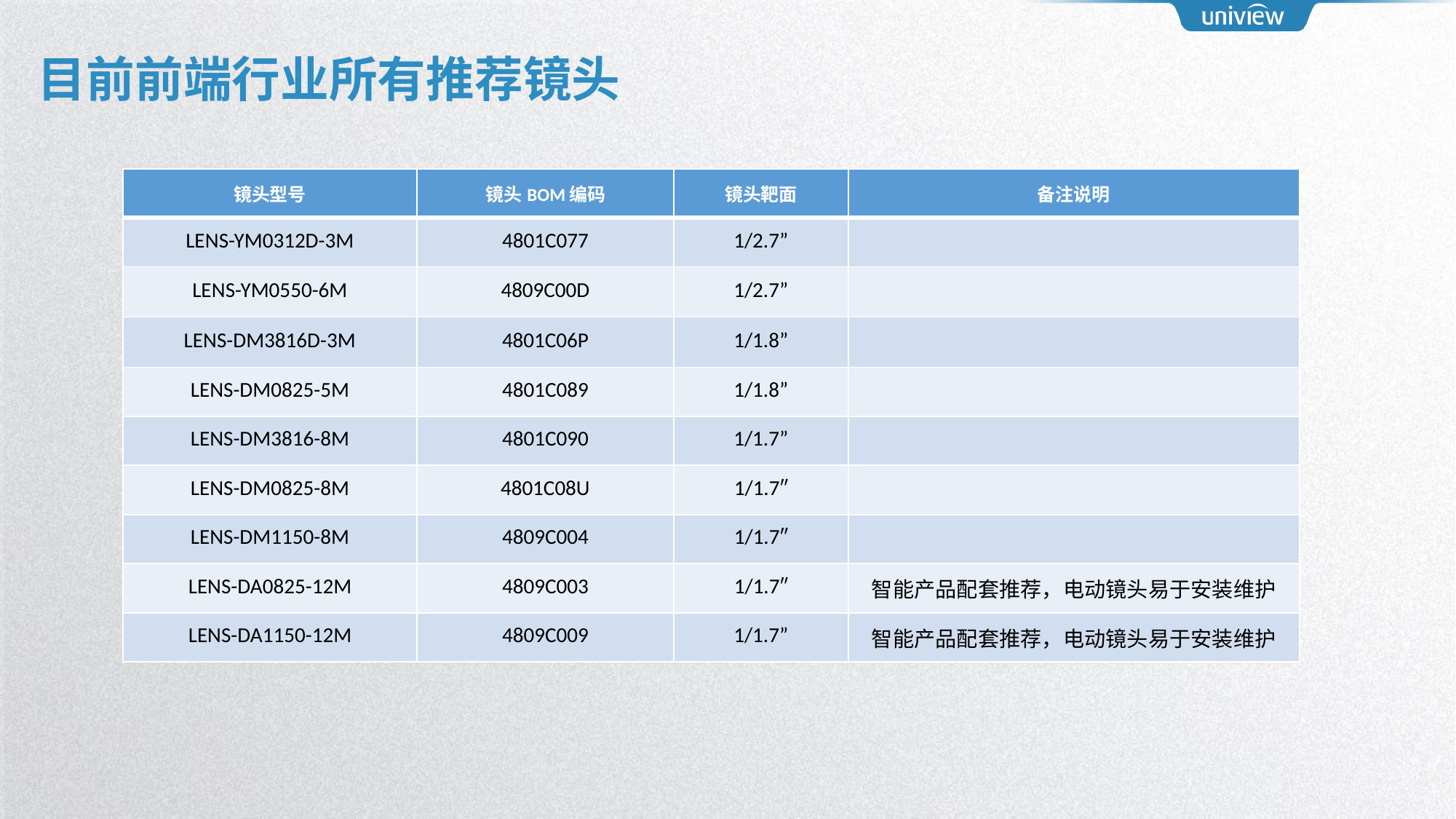

# 目前前端行业所有推荐镜头
| 镜头型号 | 镜头BOM编码 | 镜头靶面 | 备注说明 |
| --- | --- | --- | --- |
| LENS-YM0312D-3M | 4801C077 | 1/2.7” |  |
| LENS-YM0550-6M | 4809C00D | 1/2.7” |  |
| LENS-DM3816D-3M | 4801C06P | 1/1.8” |  |
| LENS-DM0825-5M | 4801C089 | 1/1.8” |  |
| LENS-DM3816-8M | 4801C090 | 1/1.7” |  |
| LENS-DM0825-8M | 4801C08U | 1/1.7″ |  |
| LENS-DM1150-8M | 4809C004 | 1/1.7″ |  |
| LENS-DA0825-12M | 4809C003 | 1/1.7″ | 智能产品配套推荐，电动镜头易于安装维护 |
| LENS-DA1150-12M | 4809C009 | 1/1.7” | 智能产品配套推荐，电动镜头易于安装维护 |